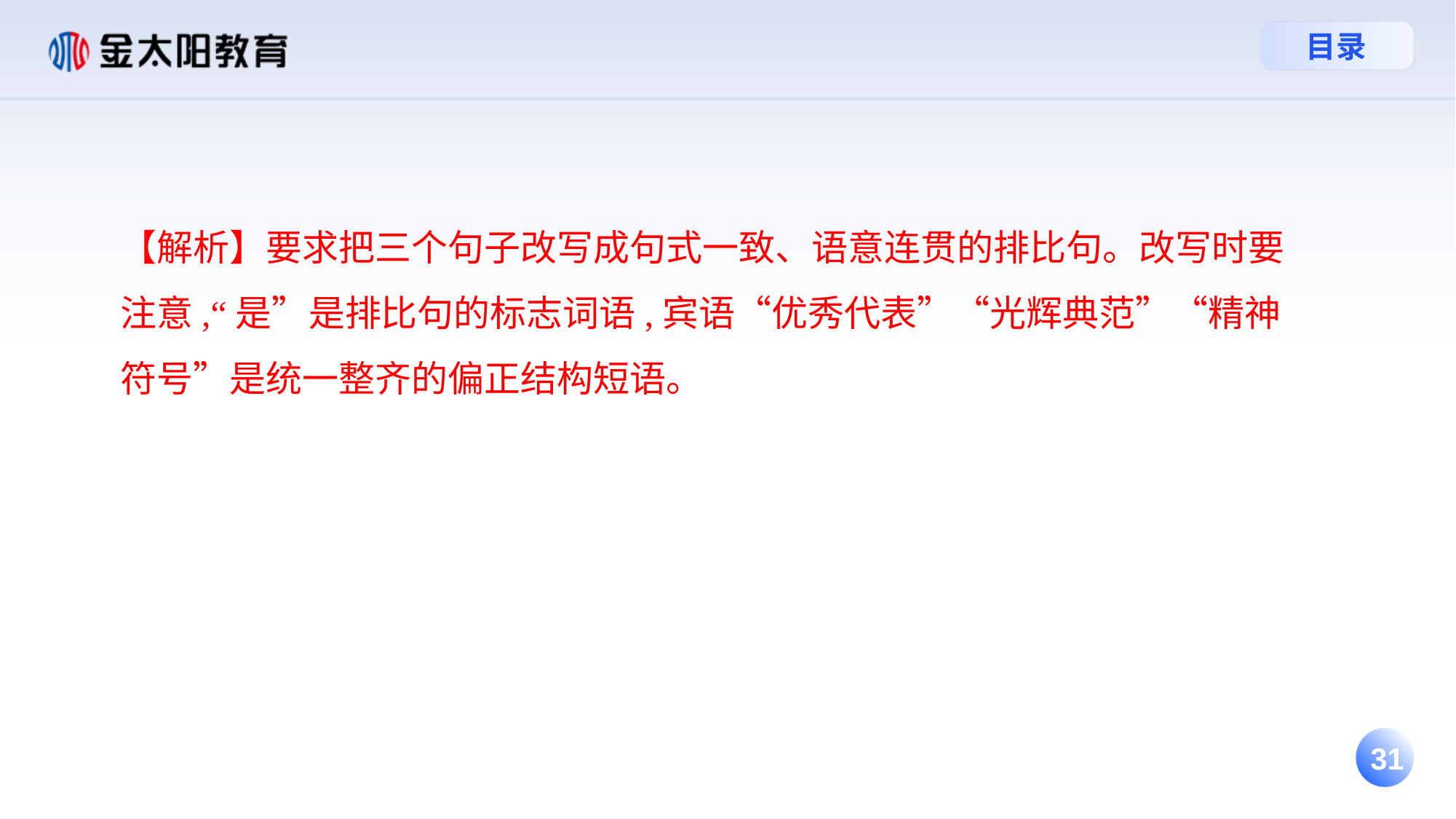

【解析】要求把三个句子改写成句式一致、语意连贯的排比句。改写时要注意,“是”是排比句的标志词语,宾语“优秀代表”“光辉典范”“精神符号”是统一整齐的偏正结构短语。